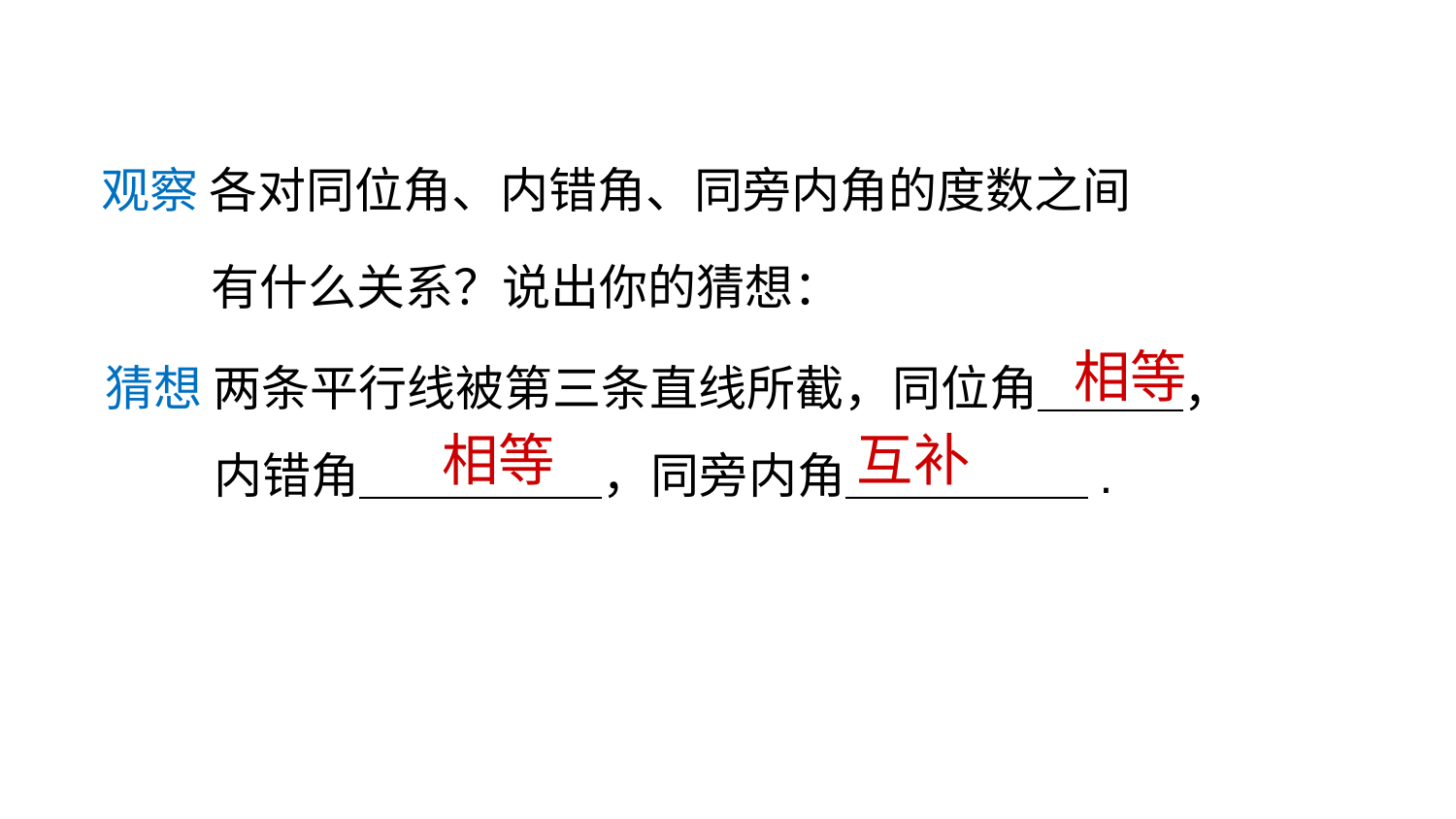

观察 各对同位角、内错角、同旁内角的度数之间
         有什么关系？说出你的猜想：
相等
  猜想 两条平行线被第三条直线所截，同位角＿＿＿，
            内错角＿＿＿＿＿，同旁内角＿＿＿＿＿.
相等
互补